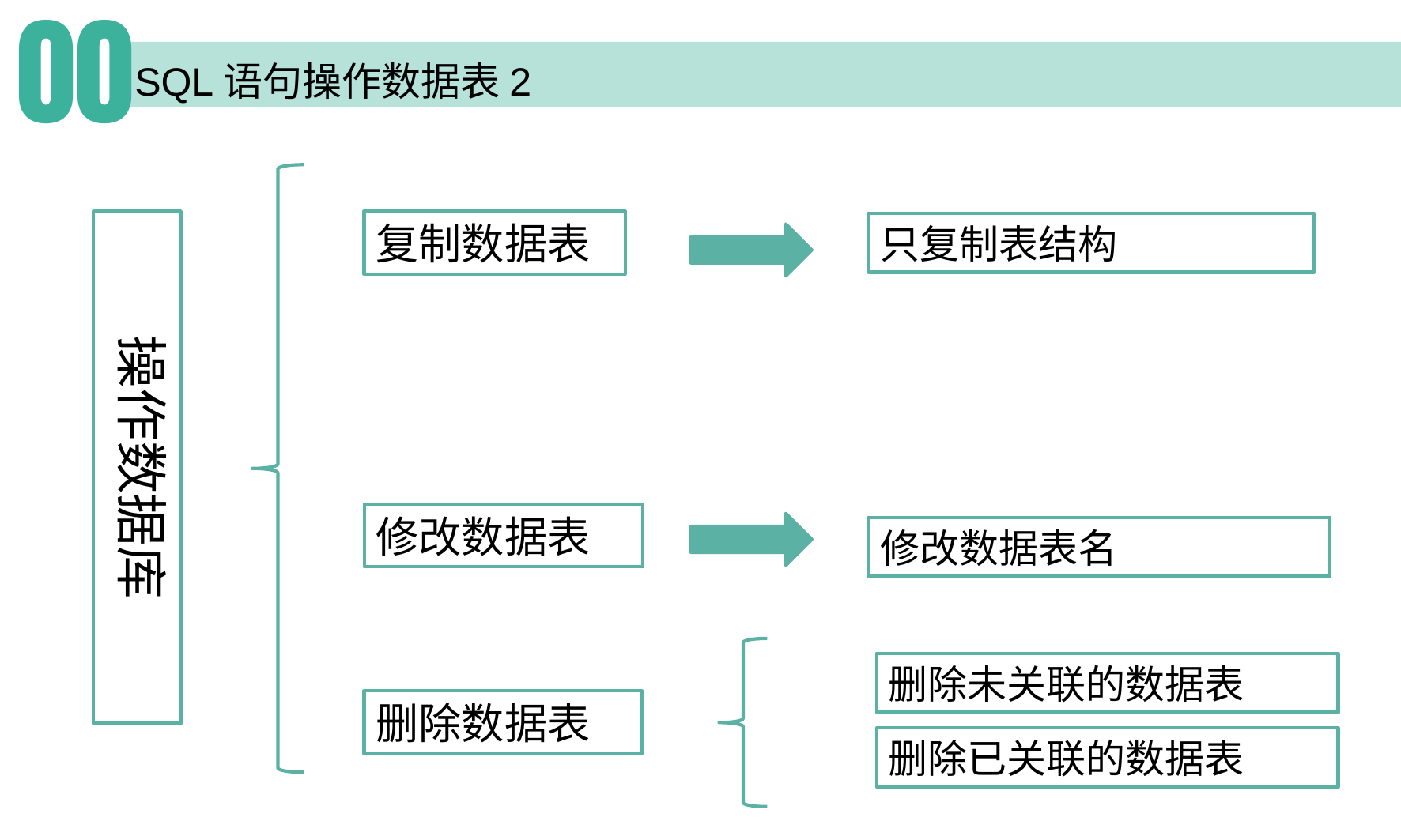

00

SQL语句操作数据表2

操作数据库
复制数据表
只复制表结构

修改数据表

修改数据表名

删除未关联的数据表
删除数据表
删除已关联的数据表